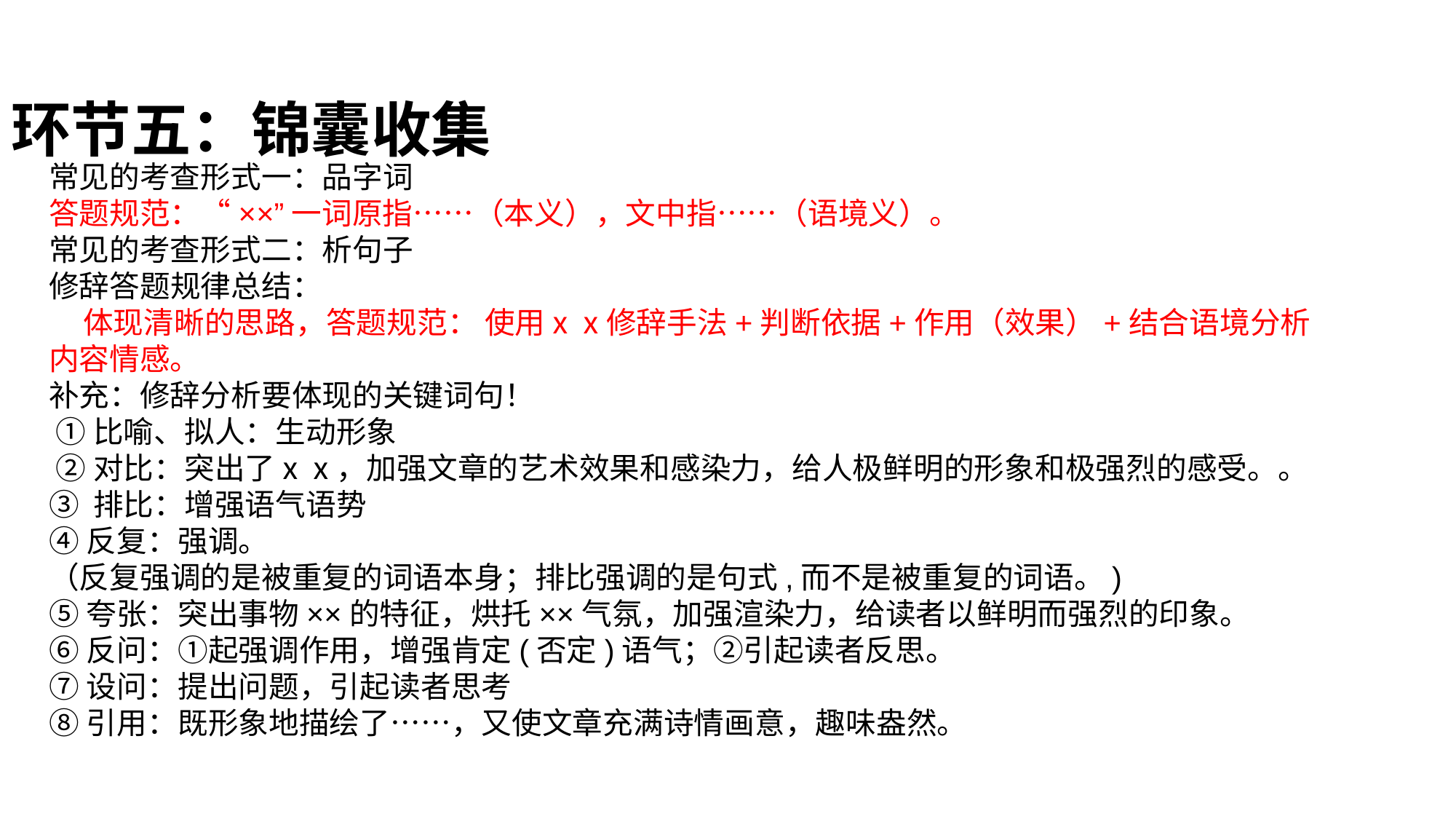

环节五：锦囊收集
常见的考查形式一：品字词
答题规范：“××”一词原指……（本义），文中指……（语境义）。
常见的考查形式二：析句子
修辞答题规律总结：
    体现清晰的思路，答题规范： 使用ⅹⅹ修辞手法+判断依据+作用（效果）+结合语境分析内容情感。
补充：修辞分析要体现的关键词句！
 ①比喻、拟人：生动形象
 ②对比：突出了ⅹⅹ，加强文章的艺术效果和感染力，给人极鲜明的形象和极强烈的感受。。
③ 排比：增强语气语势
④反复：强调。
（反复强调的是被重复的词语本身；排比强调的是句式,而不是被重复的词语。)
⑤夸张：突出事物××的特征，烘托××气氛，加强渲染力，给读者以鲜明而强烈的印象。
⑥反问：①起强调作用，增强肯定(否定)语气；②引起读者反思。
⑦设问：提出问题，引起读者思考
⑧引用：既形象地描绘了……，又使文章充满诗情画意，趣味盎然。